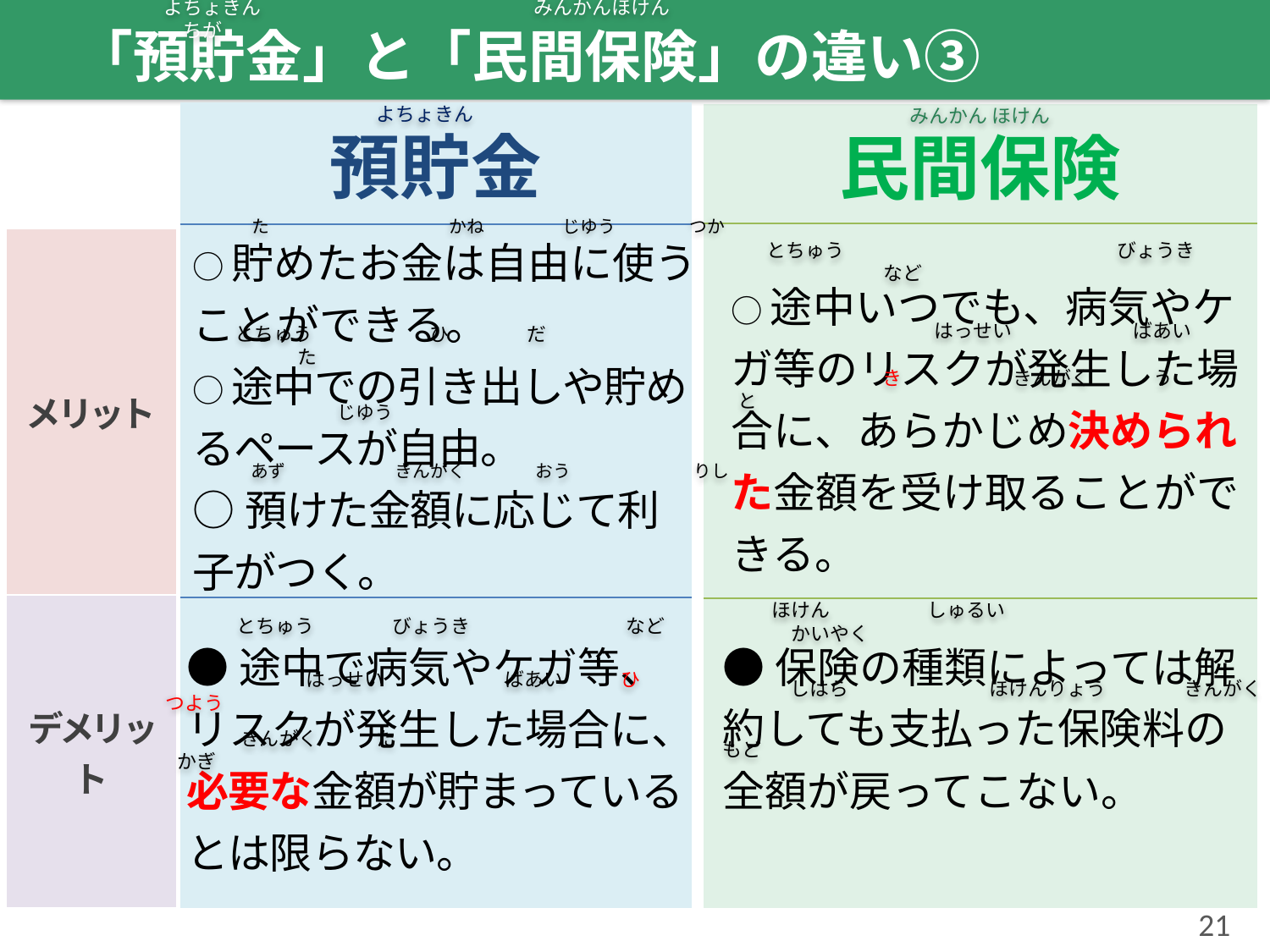

よちょきん　　　　　　　　　　　　　　みんかんほけん　　　　　　　　　　　ちが
「預貯金」と「民間保険」の違い③
よちょきん
みんかん ほけん
| 預貯金 |
| --- |
|  |
|  |
| 民間保険 |
| --- |
|  |
|  |
　　　た　　　　　　　　　　 かね　　　　  じゆう　　　　 つか
○貯めたお金は自由に使うことができる。
○途中での引き出しや貯めるペースが自由。
○預けた金額に応じて利子がつく。
| メリット |
| --- |
| デメリット |
とちゅう　　　　　　　　　　　　　　びょうき　　　　　　　　など
○途中いつでも、病気やケガ等のリスクが発生した場合に、あらかじめ決められた金額を受け取ることができる。
　　　　　　　 はっせい　　　　　　 ばあい
とちゅう　　　　　　ひ　　　　だ　　　　　　 た
　　　　　　　  き                         きんがく　　　 う　　　　 と
じゆう
　　あず　　　　　　 きんがく　　　　おう　　　　　　　りし
ほけん　　　　　しゅるい　　　　　　　　　　　　　かいやく
とちゅう　　　　びょうき　　　　　　　　など
●保険の種類によっては解約しても支払った保険料の全額が戻ってこない。
●途中で病気やケガ等、リスクが発生した場合に、必要な金額が貯まっているとは限らない。
しはら　　　　　　　 ほけんりょう　　　　きんがく
　　　　　　　 はっせい　　　　　　 ばあい             ひつよう
もど
　　　　　　　 きんがく　　　た　　　　　　　　　　　　　　　　　　かぎ
21